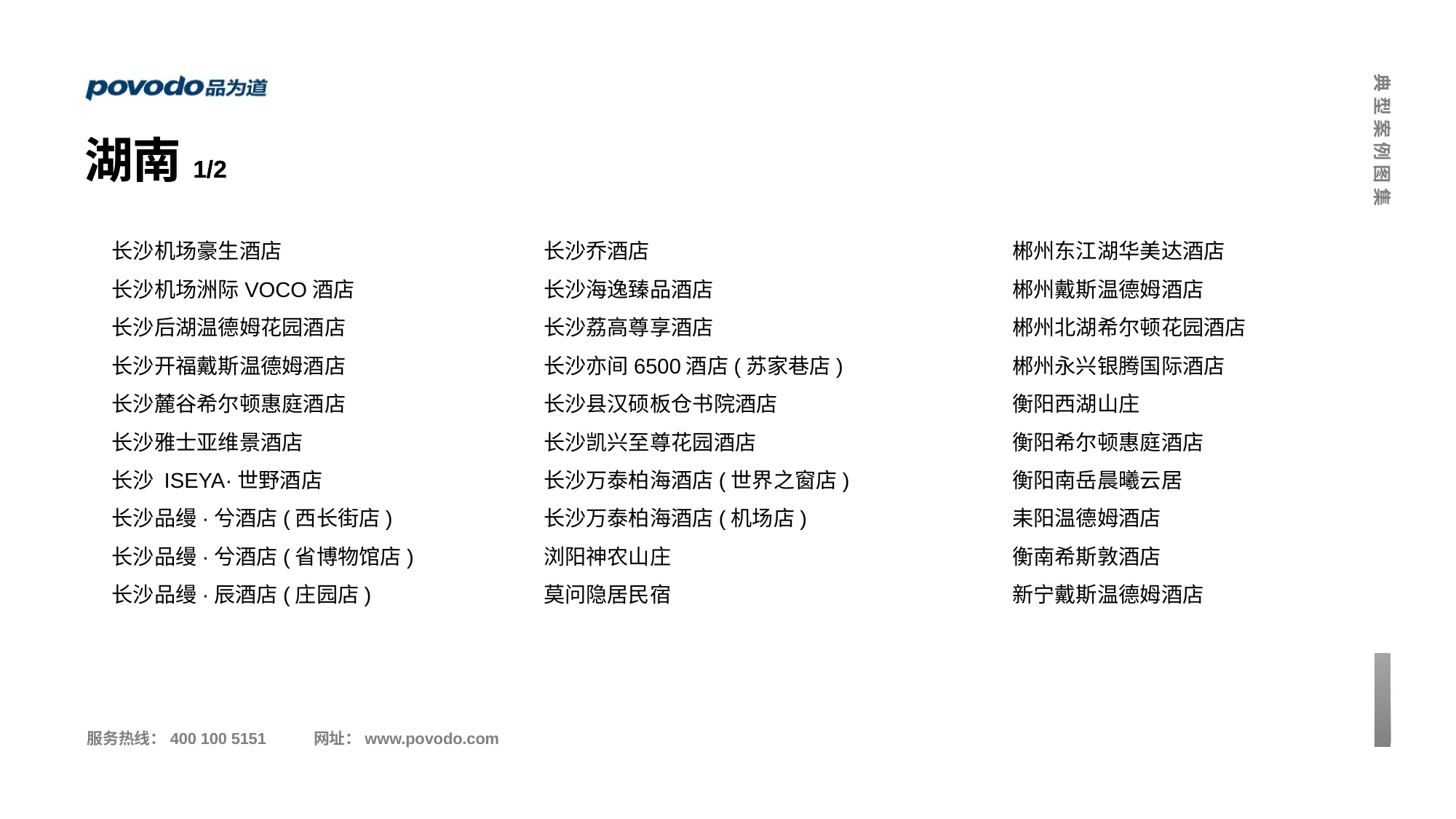

湖南1/2
湖南1/2
长沙机场豪生酒店
长沙机场洲际VOCO酒店
长沙后湖温德姆花园酒店
长沙开福戴斯温德姆酒店
长沙麓谷希尔顿惠庭酒店
长沙雅士亚维景酒店
长沙 ISEYA·世野酒店
长沙品缦·兮酒店(西长街店)
长沙品缦·兮酒店(省博物馆店)
长沙品缦·辰酒店(庄园店)
长沙乔酒店
长沙海逸臻品酒店
长沙荔高尊享酒店
长沙亦间6500酒店(苏家巷店)
长沙县汉硕板仓书院酒店
长沙凯兴至尊花园酒店
长沙万泰柏海酒店(世界之窗店)
长沙万泰柏海酒店(机场店)
浏阳神农山庄
莫问隐居民宿
郴州东江湖华美达酒店
郴州戴斯温德姆酒店
郴州北湖希尔顿花园酒店
郴州永兴银腾国际酒店
衡阳西湖山庄
衡阳希尔顿惠庭酒店
衡阳南岳晨曦云居
耒阳温德姆酒店
衡南希斯敦酒店
新宁戴斯温德姆酒店